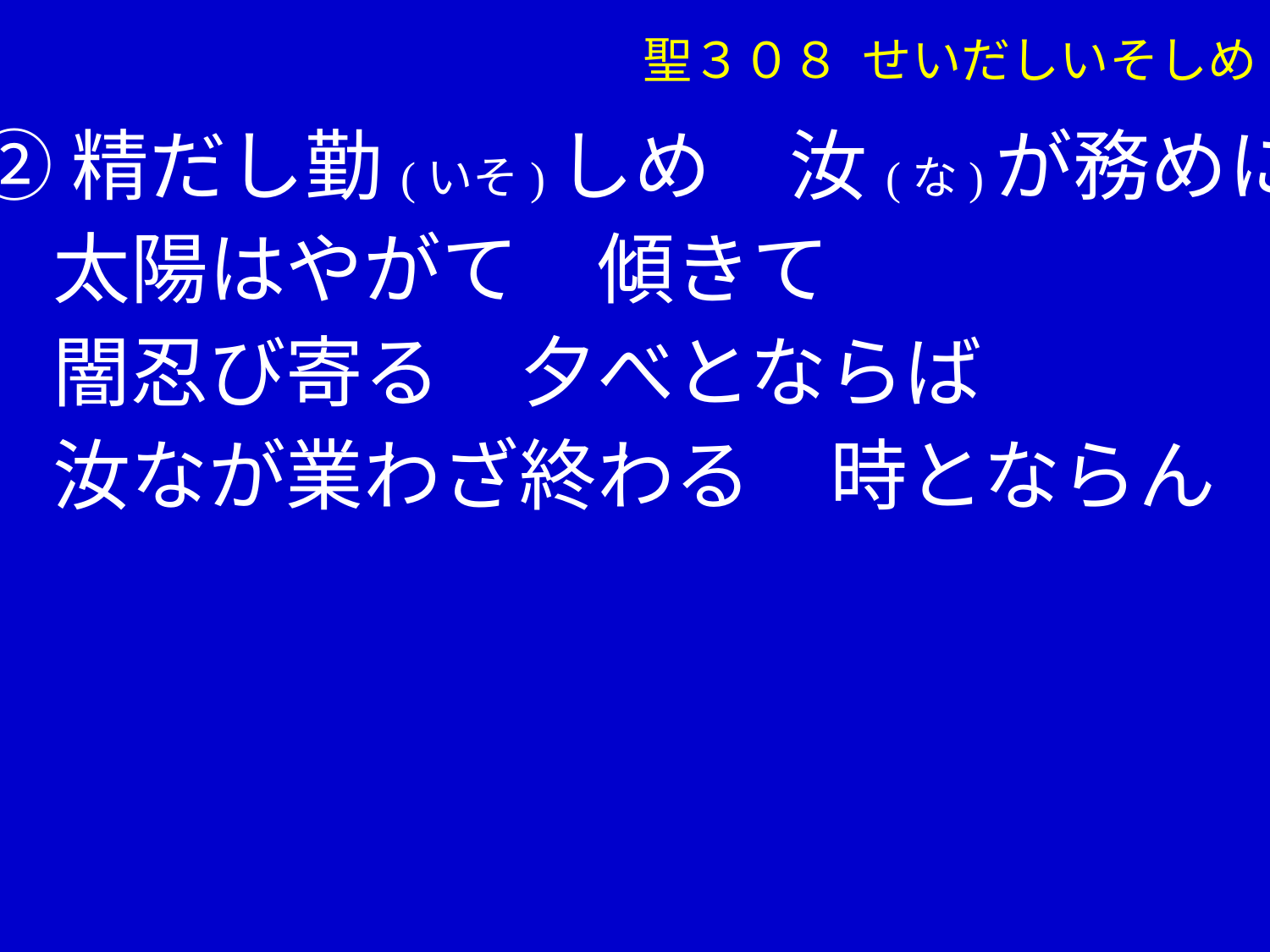

聖３０８  せいだしいそしめ
②精だし勤(いそ)しめ　汝(な)が務めに
　太陽はやがて　傾きて
　闇忍び寄る　夕べとならば
　汝なが業わざ終わる　時とならん